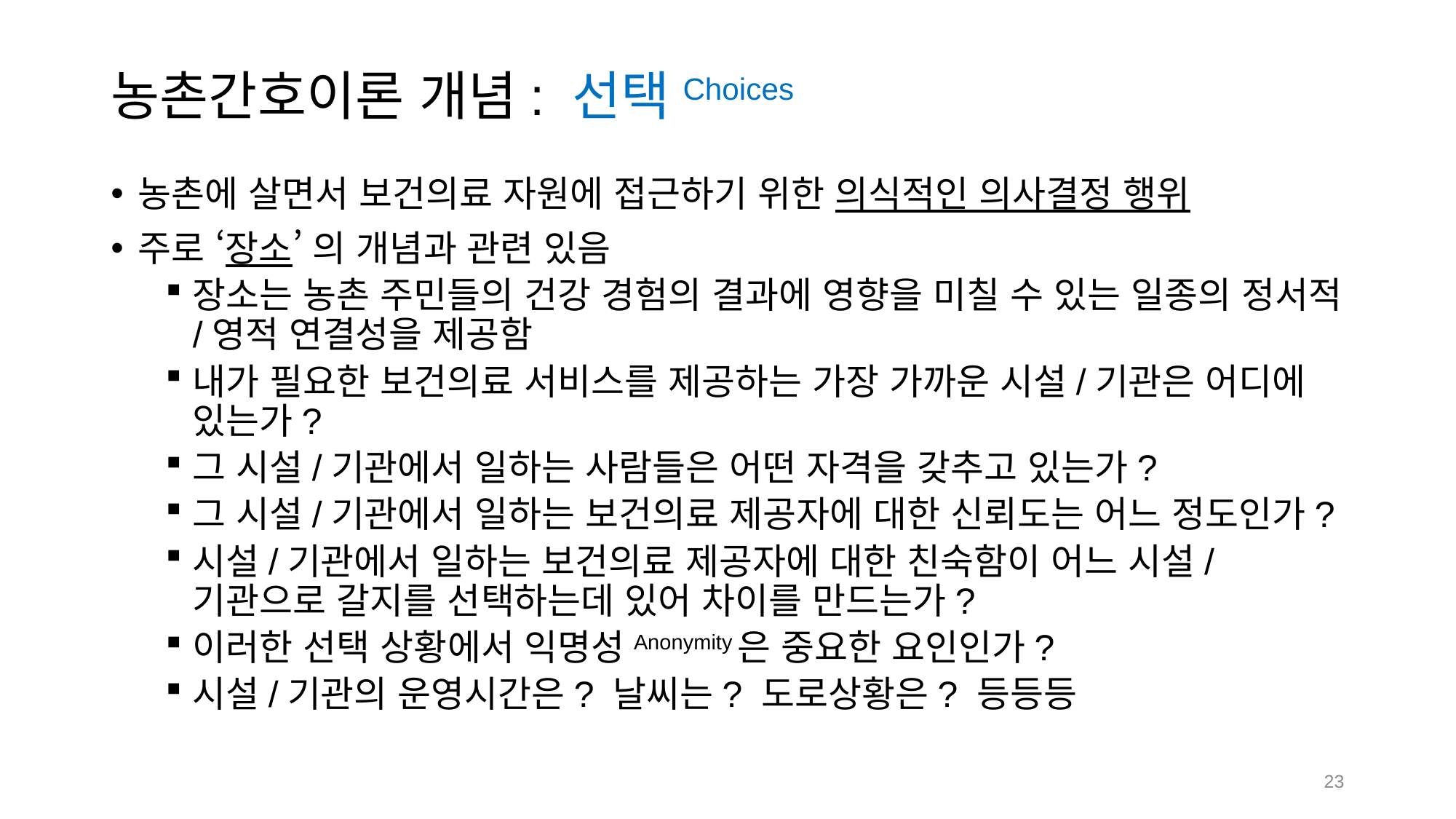

# 농촌간호이론 개념: 선택Choices
농촌에 살면서 보건의료 자원에 접근하기 위한 의식적인 의사결정 행위
주로 ‘장소’ 의 개념과 관련 있음
장소는 농촌 주민들의 건강 경험의 결과에 영향을 미칠 수 있는 일종의 정서적/영적 연결성을 제공함
내가 필요한 보건의료 서비스를 제공하는 가장 가까운 시설/기관은 어디에 있는가?
그 시설/기관에서 일하는 사람들은 어떤 자격을 갖추고 있는가?
그 시설/기관에서 일하는 보건의료 제공자에 대한 신뢰도는 어느 정도인가?
시설/기관에서 일하는 보건의료 제공자에 대한 친숙함이 어느 시설/기관으로 갈지를 선택하는데 있어 차이를 만드는가?
이러한 선택 상황에서 익명성Anonymity은 중요한 요인인가?
시설/기관의 운영시간은? 날씨는? 도로상황은? 등등등
23